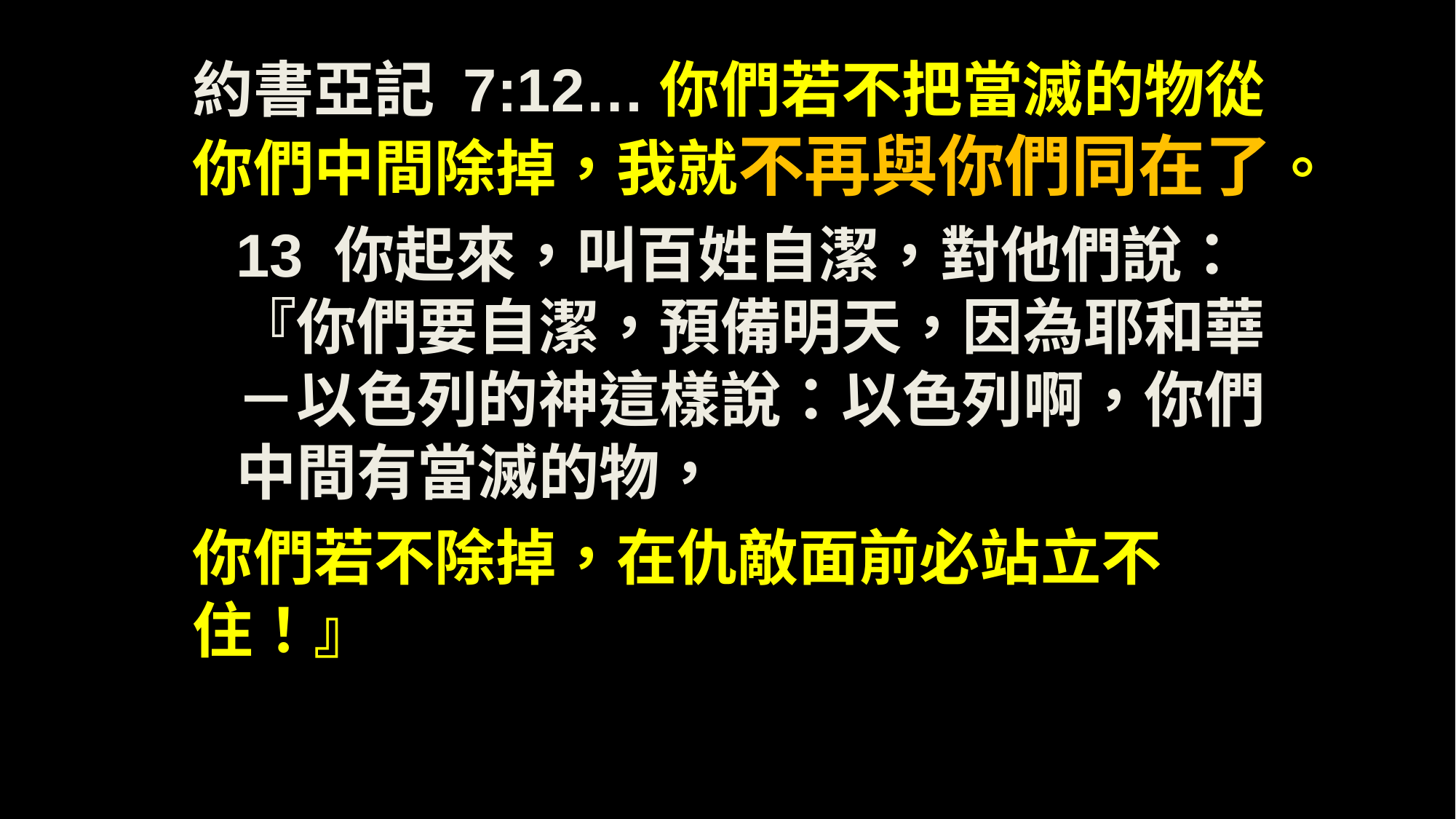

約書亞記 7:12…你們若不把當滅的物從你們中間除掉，我就不再與你們同在了。
13 你起來，叫百姓自潔，對他們說：『你們要自潔，預備明天，因為耶和華－以色列的神這樣說：以色列啊，你們中間有當滅的物，
你們若不除掉，在仇敵面前必站立不住！』